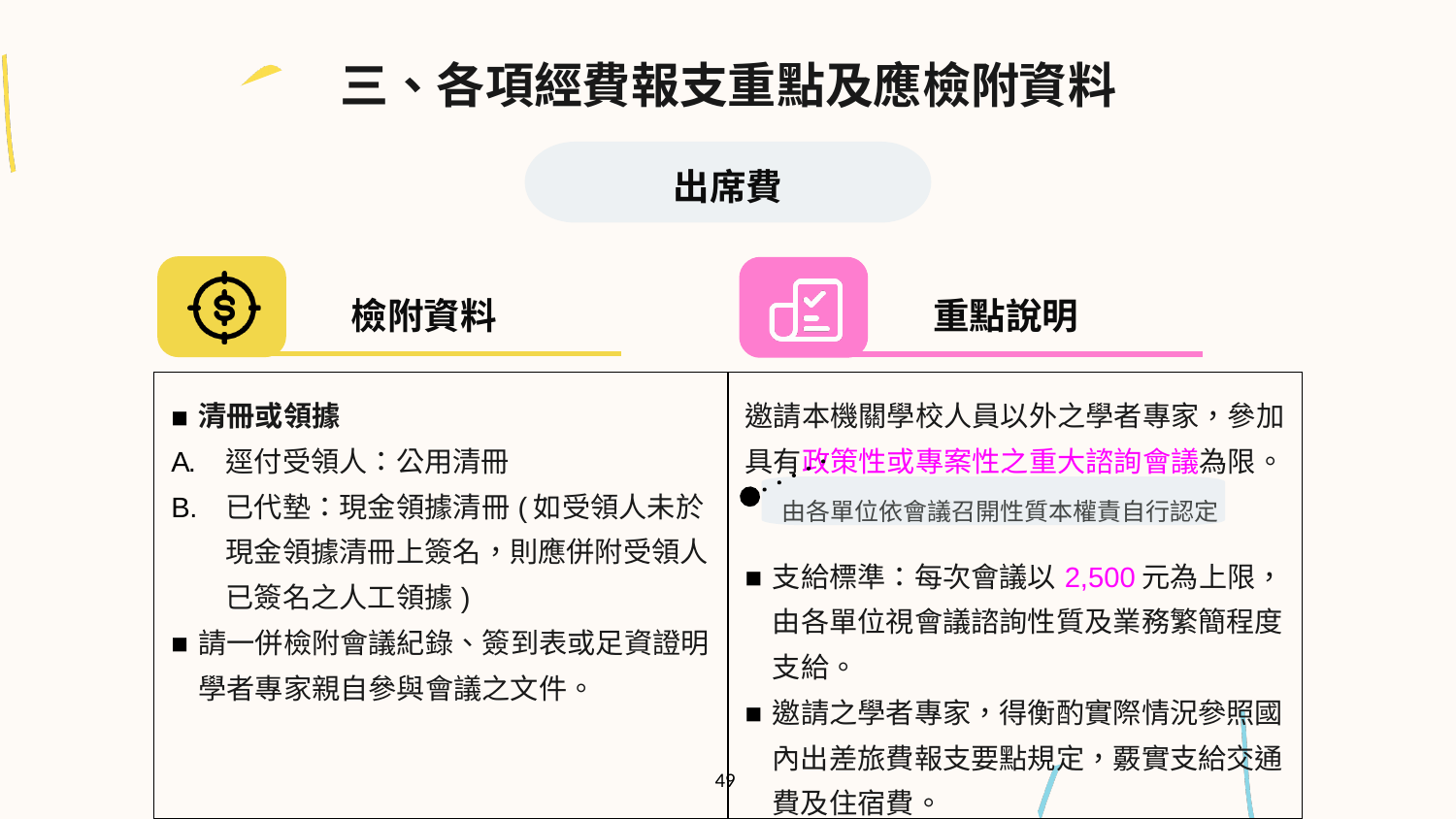

三、各項經費報支重點及應檢附資料

出席費

檢附資料
重點說明

| 清冊或領據 逕付受領人：公用清冊 已代墊：現金領據清冊(如受領人未於現金領據清冊上簽名，則應併附受領人已簽名之人工領據) 請一併檢附會議紀錄、簽到表或足資證明學者專家親自參與會議之文件。 | 邀請本機關學校人員以外之學者專家，參加具有政策性或專案性之重大諮詢會議為限。 支給標準：每次會議以2,500元為上限，由各單位視會議諮詢性質及業務繁簡程度支給。 邀請之學者專家，得衡酌實際情況參照國內出差旅費報支要點規定，覈實支給交通費及住宿費。 |
| --- | --- |

由各單位依會議召開性質本權責自行認定

49